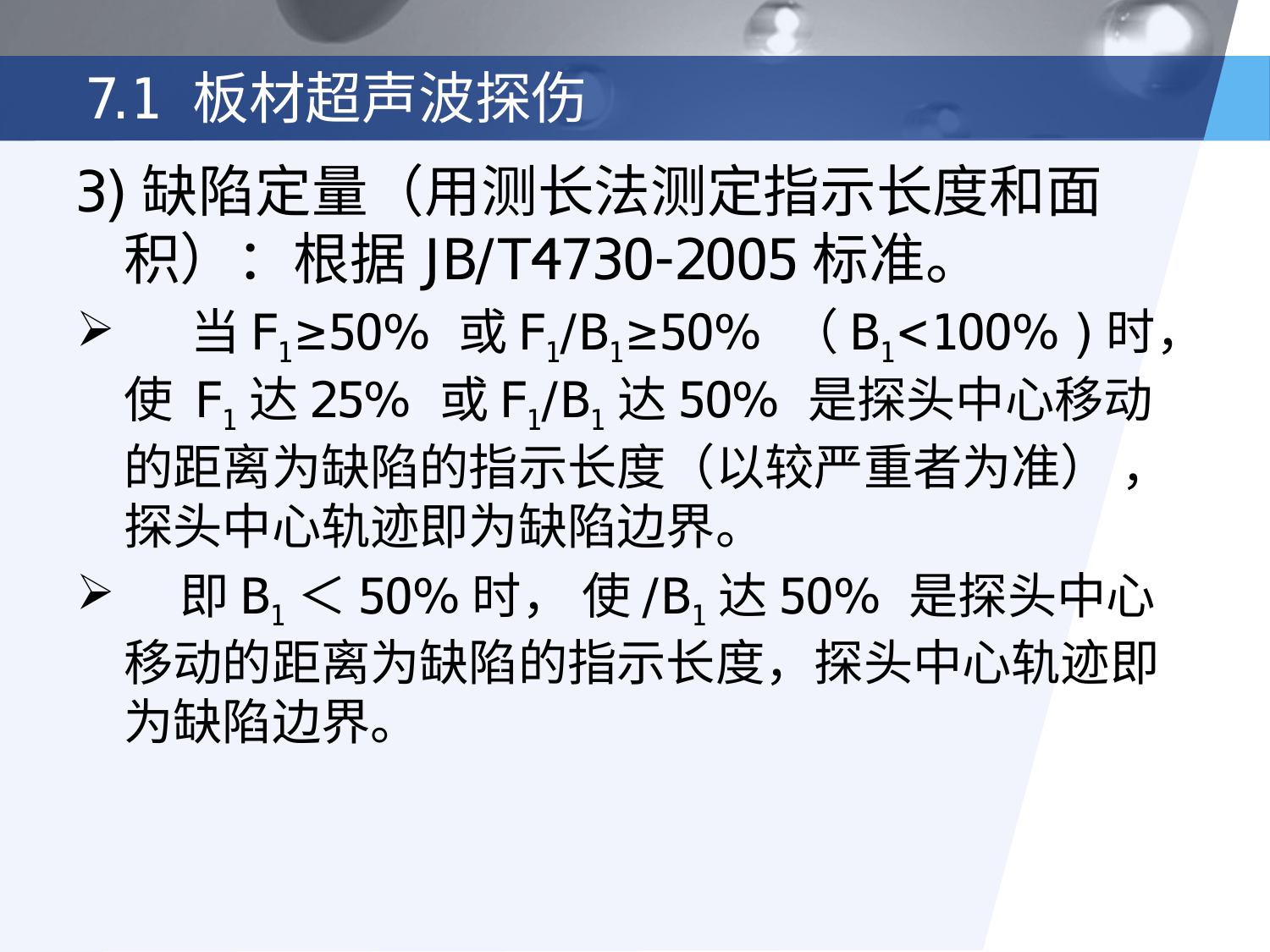

# 7.1 板材超声波探伤
3)缺陷定量（用测长法测定指示长度和面积）：根据JB/T4730-2005标准。
     当F1≥50% 或F1/B1≥50% （B1<100% )时，使 F1达25% 或F1/B1达50% 是探头中心移动的距离为缺陷的指示长度（以较严重者为准） ，探头中心轨迹即为缺陷边界。
    即B1＜50%时， 使/B1达50% 是探头中心移动的距离为缺陷的指示长度，探头中心轨迹即为缺陷边界。